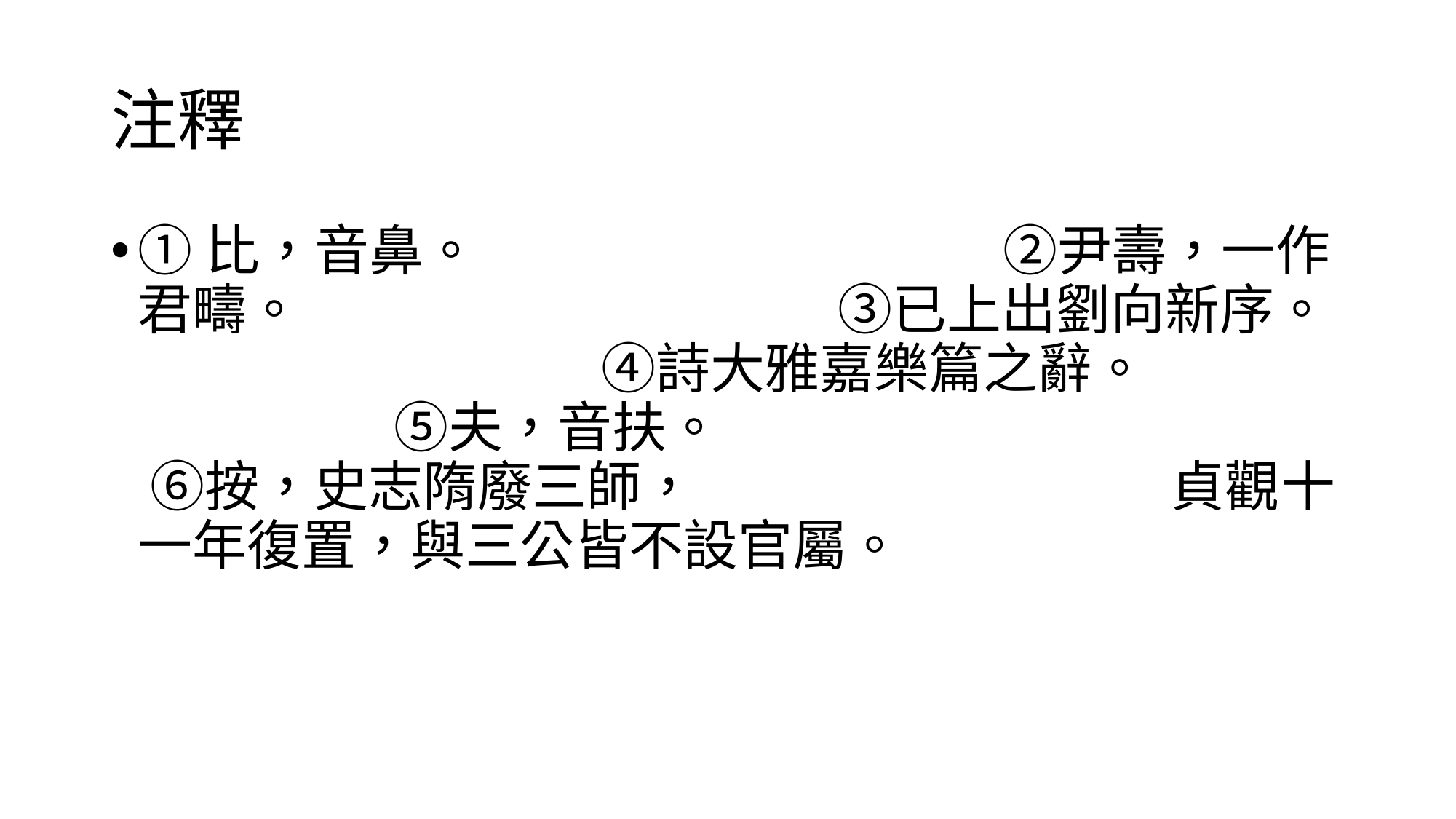

# 注釋
①比，音鼻。                                           ②尹壽，一作君疇。                                            ③已上出劉向新序。                                        ④詩大雅嘉樂篇之辭。                                      ⑤夫，音扶。                                                     ⑥按，史志隋廢三師，                                       貞觀十一年復置，與三公皆不設官屬。